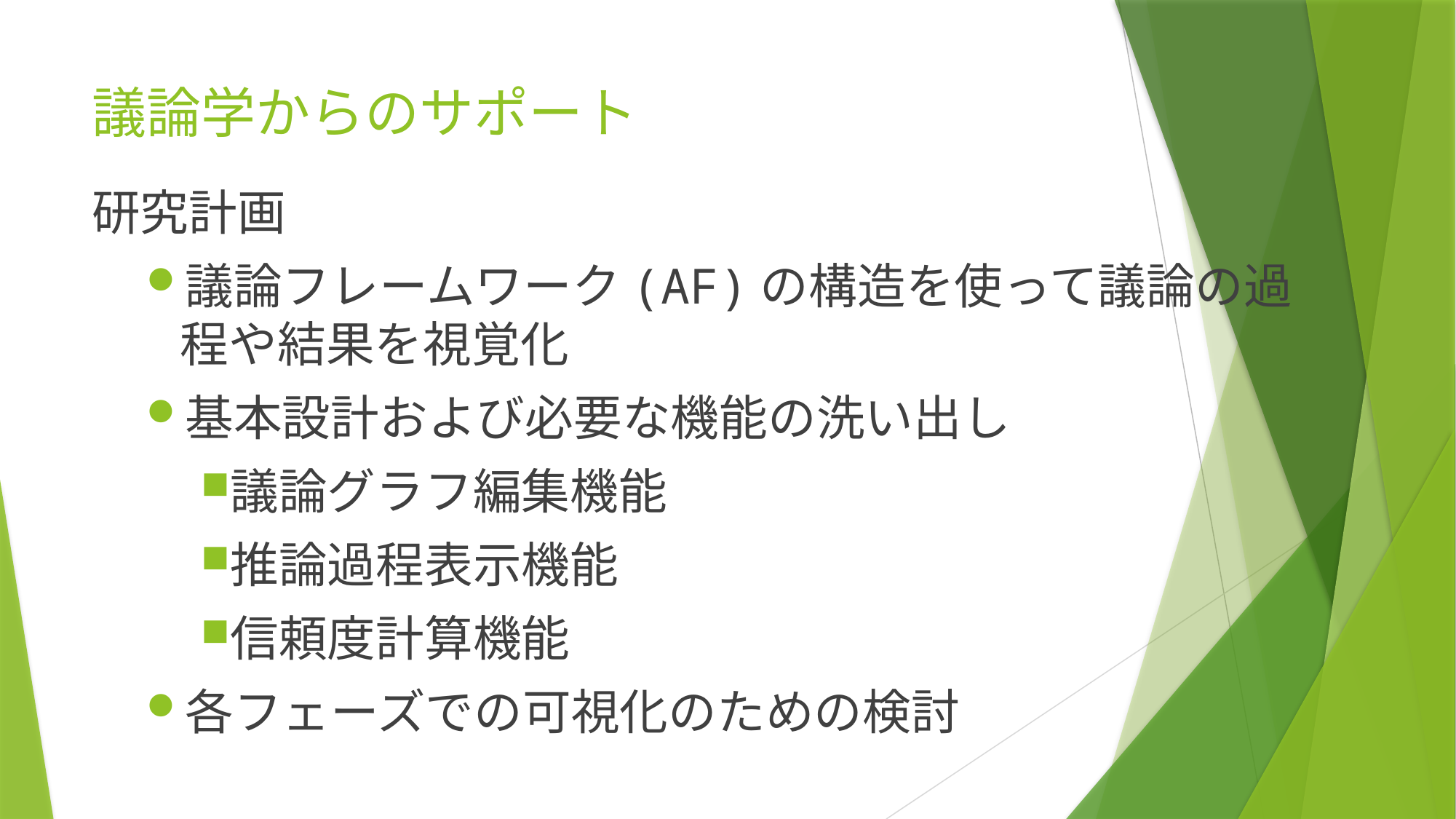

# 議論学からのサポート
研究計画
議論フレームワーク(AF)の構造を使って議論の過程や結果を視覚化
基本設計および必要な機能の洗い出し
議論グラフ編集機能
推論過程表示機能
信頼度計算機能
各フェーズでの可視化のための検討